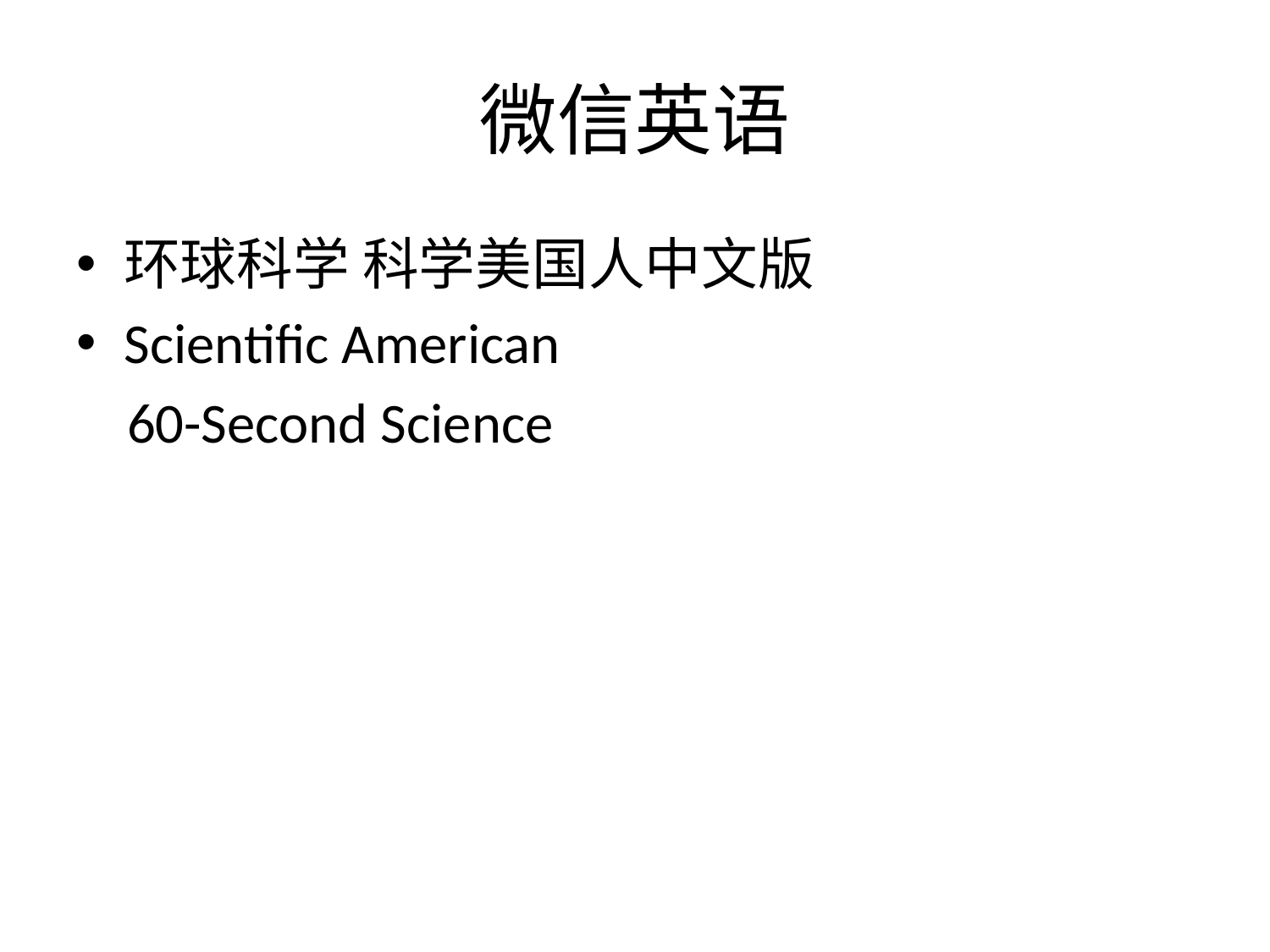

# 微信英语
环球科学 科学美国人中文版
Scientific American
    60-Second Science